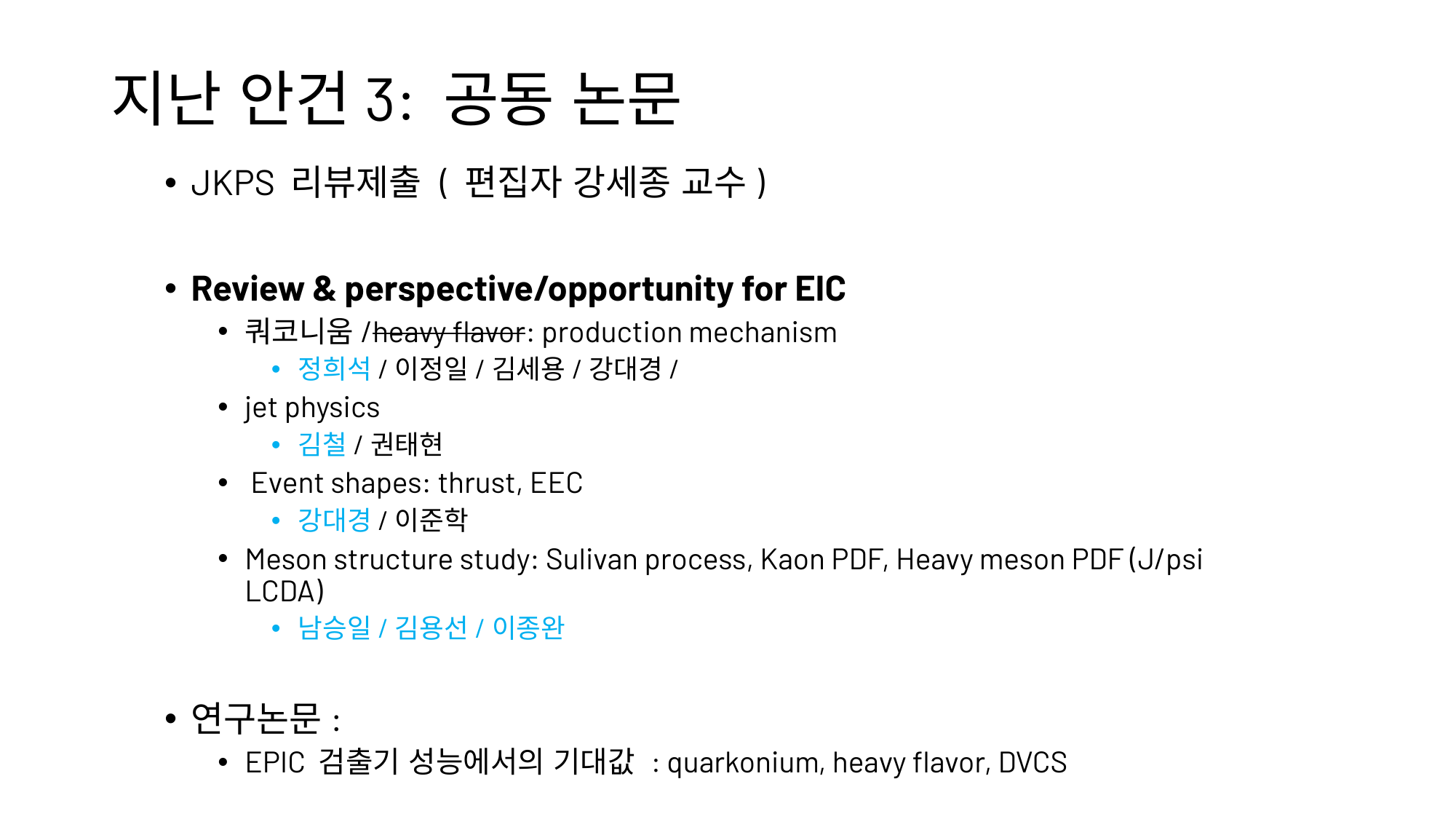

# 지난 안건3: 공동 논문
JKPS 리뷰제출 ( 편집자 강세종 교수)

Review & perspective/opportunity for EIC
쿼코니움/heavy flavor: production mechanism
정희석/이정일/김세용/강대경/
jet physics
김철/권태현
 Event shapes: thrust, EEC
강대경/이준학
Meson structure study: Sulivan process, Kaon PDF, Heavy meson PDF (J/psi LCDA)
남승일/김용선/이종완

연구논문:
EPIC 검출기 성능에서의 기대값 : quarkonium, heavy flavor, DVCS